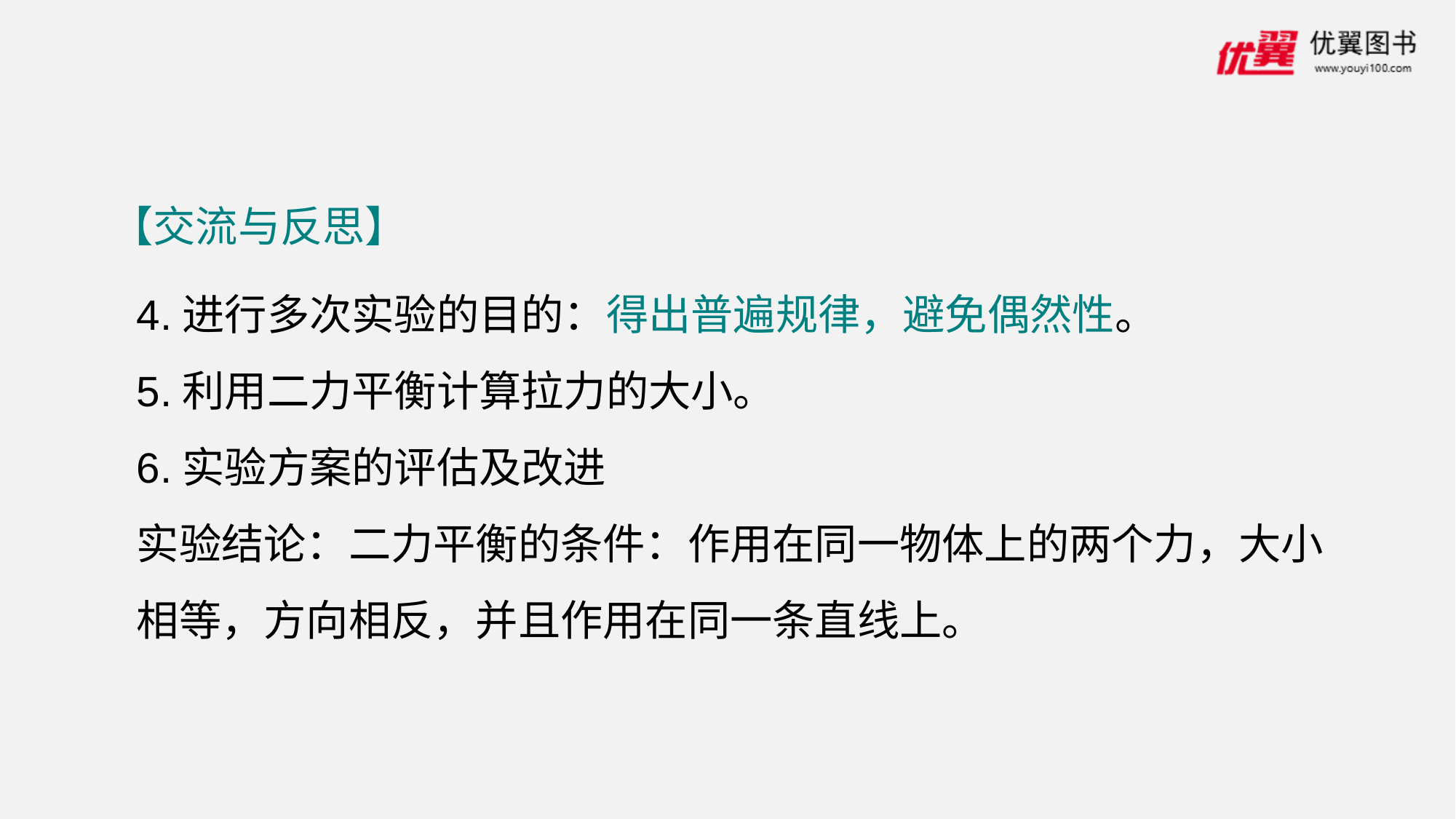

【交流与反思】
4.进行多次实验的目的：得出普遍规律，避免偶然性。
5.利用二力平衡计算拉力的大小。
6.实验方案的评估及改进
实验结论：二力平衡的条件：作用在同一物体上的两个力，大小相等，方向相反，并且作用在同一条直线上。